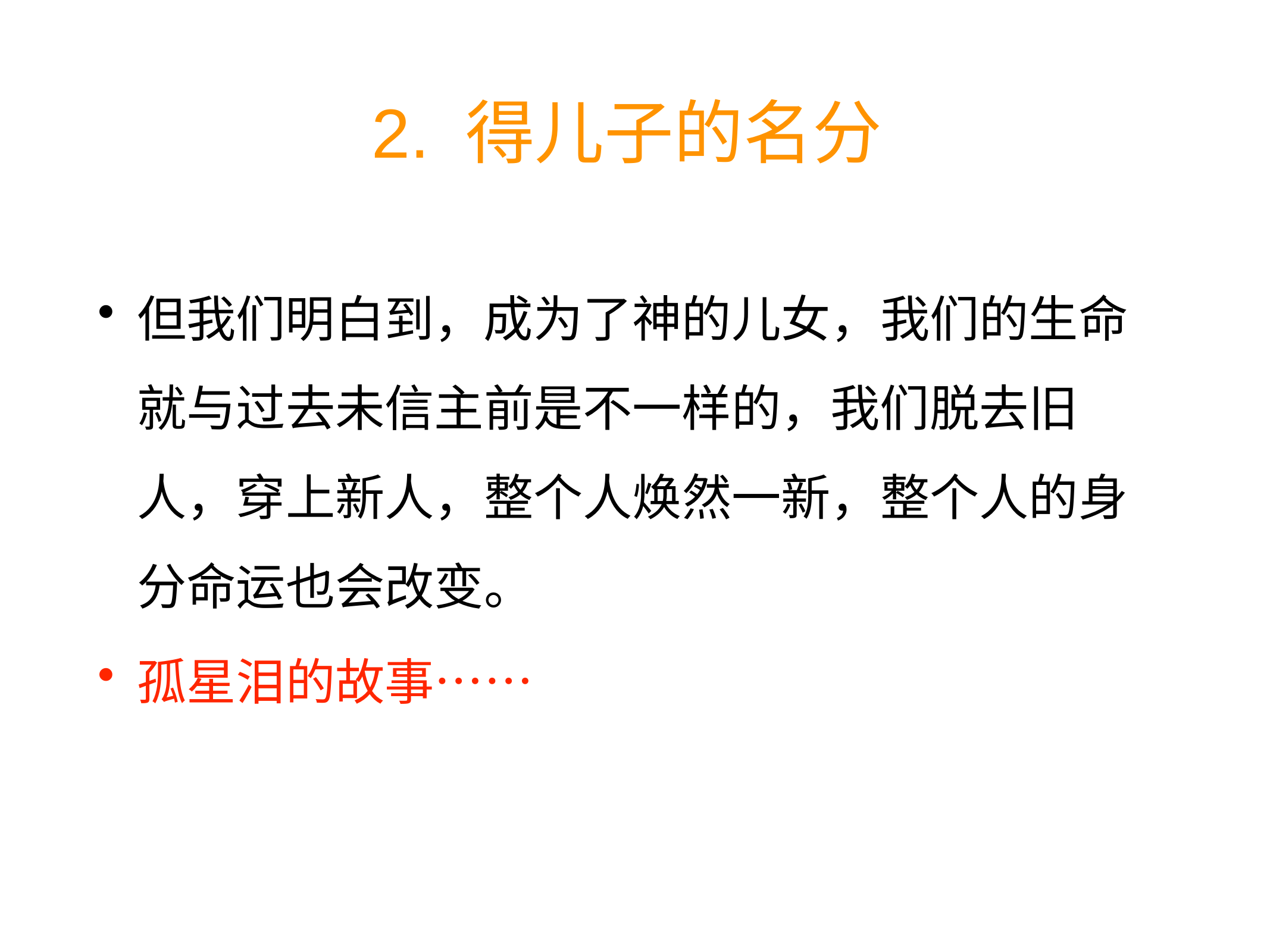

# 2. 得儿子的名分
但我们明白到，成为了神的儿女，我们的生命就与过去未信主前是不一样的，我们脱去旧人，穿上新人，整个人焕然一新，整个人的身分命运也会改变。
孤星泪的故事⋯⋯